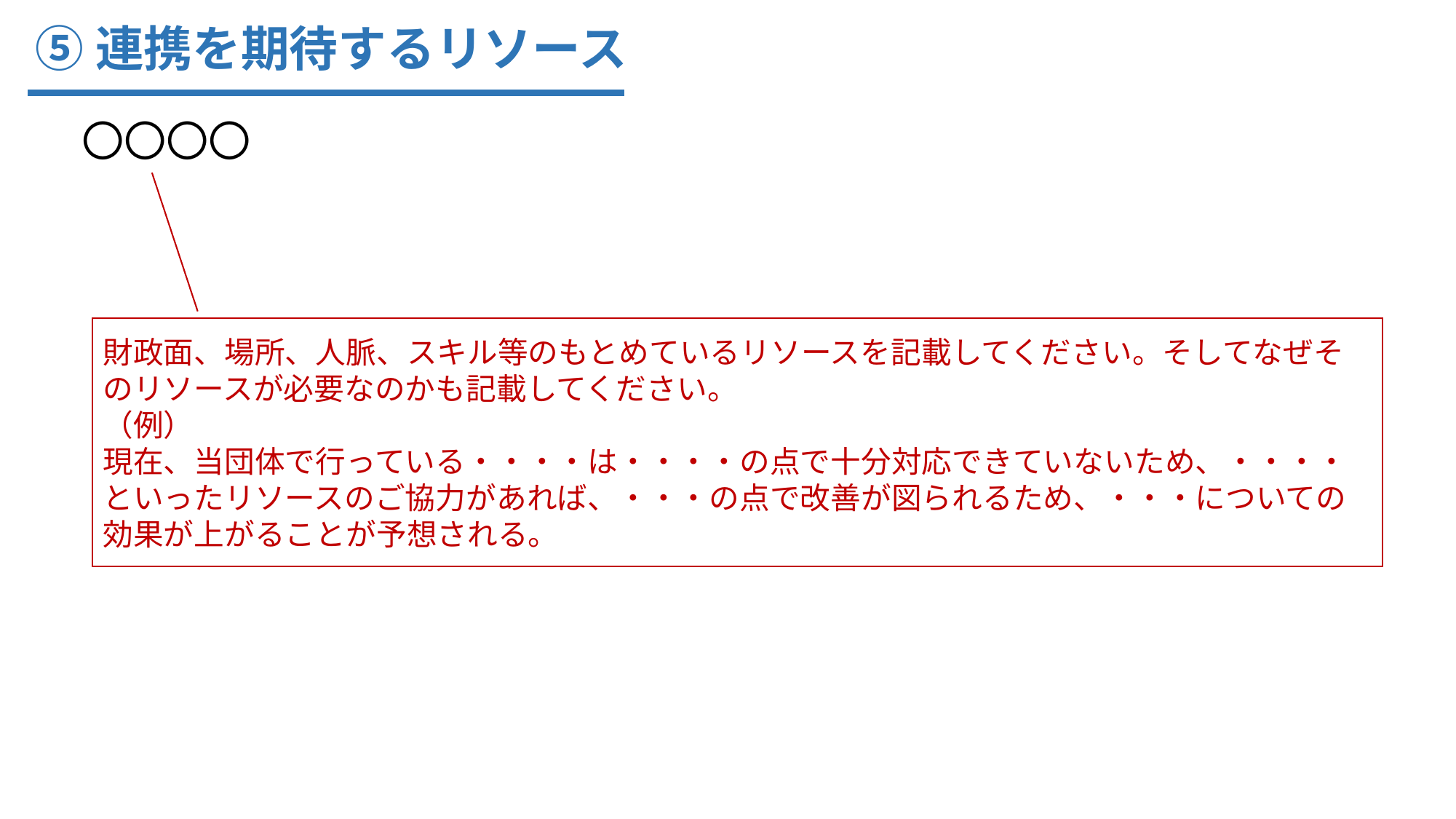

⑤連携を期待するリソース

　〇〇〇〇
財政面、場所、人脈、スキル等のもとめているリソースを記載してください。そしてなぜそのリソースが必要なのかも記載してください。
（例）
現在、当団体で行っている・・・・は・・・・の点で十分対応できていないため、・・・・といったリソースのご協力があれば、・・・の点で改善が図られるため、・・・についての効果が上がることが予想される。